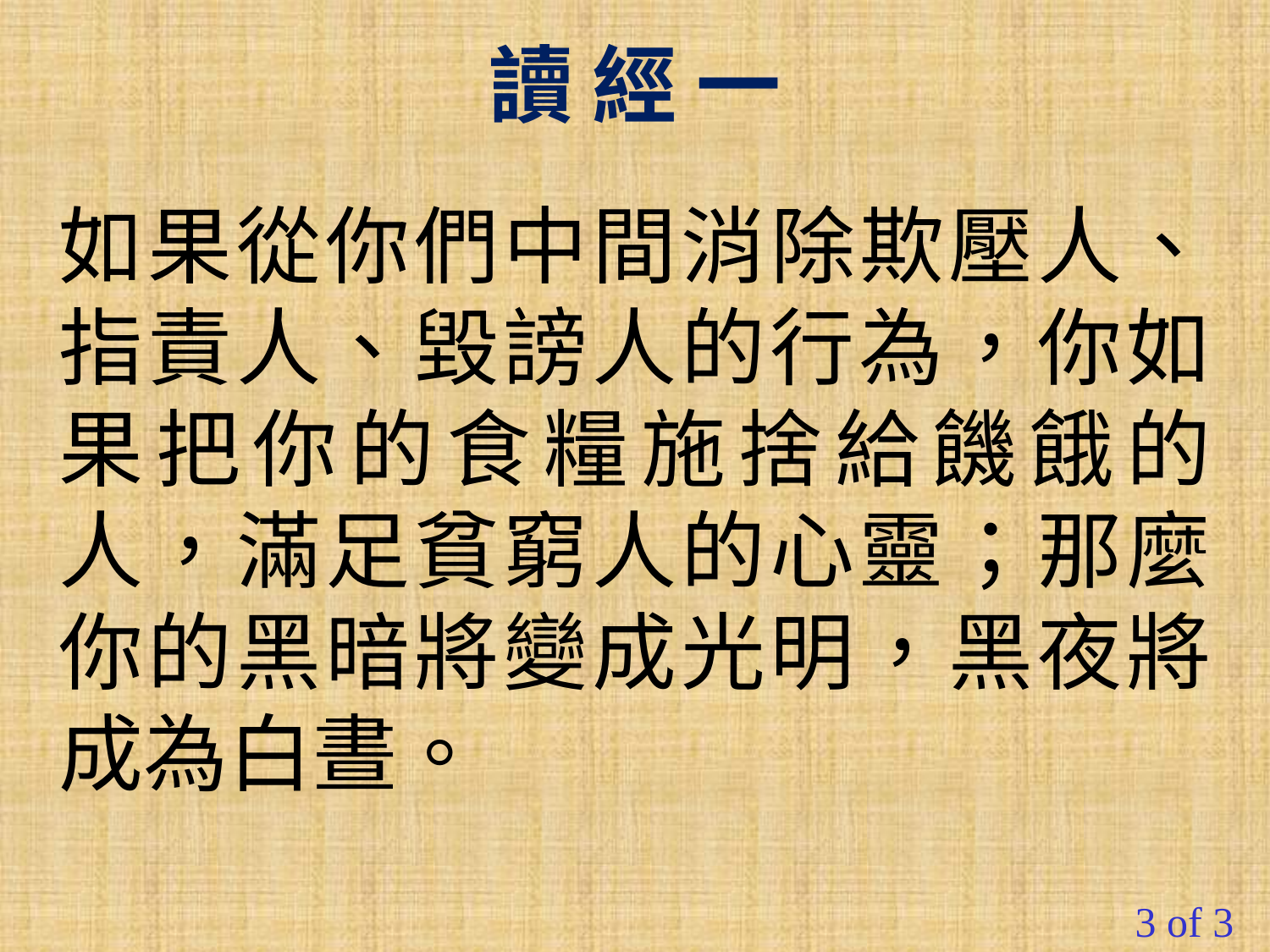

讀 經 一

如果從你們中間消除欺壓人、指責人、毀謗人的行為，你如果把你的食糧施捨給饑餓的人，滿足貧窮人的心靈；那麼你的黑暗將變成光明，黑夜將成為白晝。
#
3 of 3